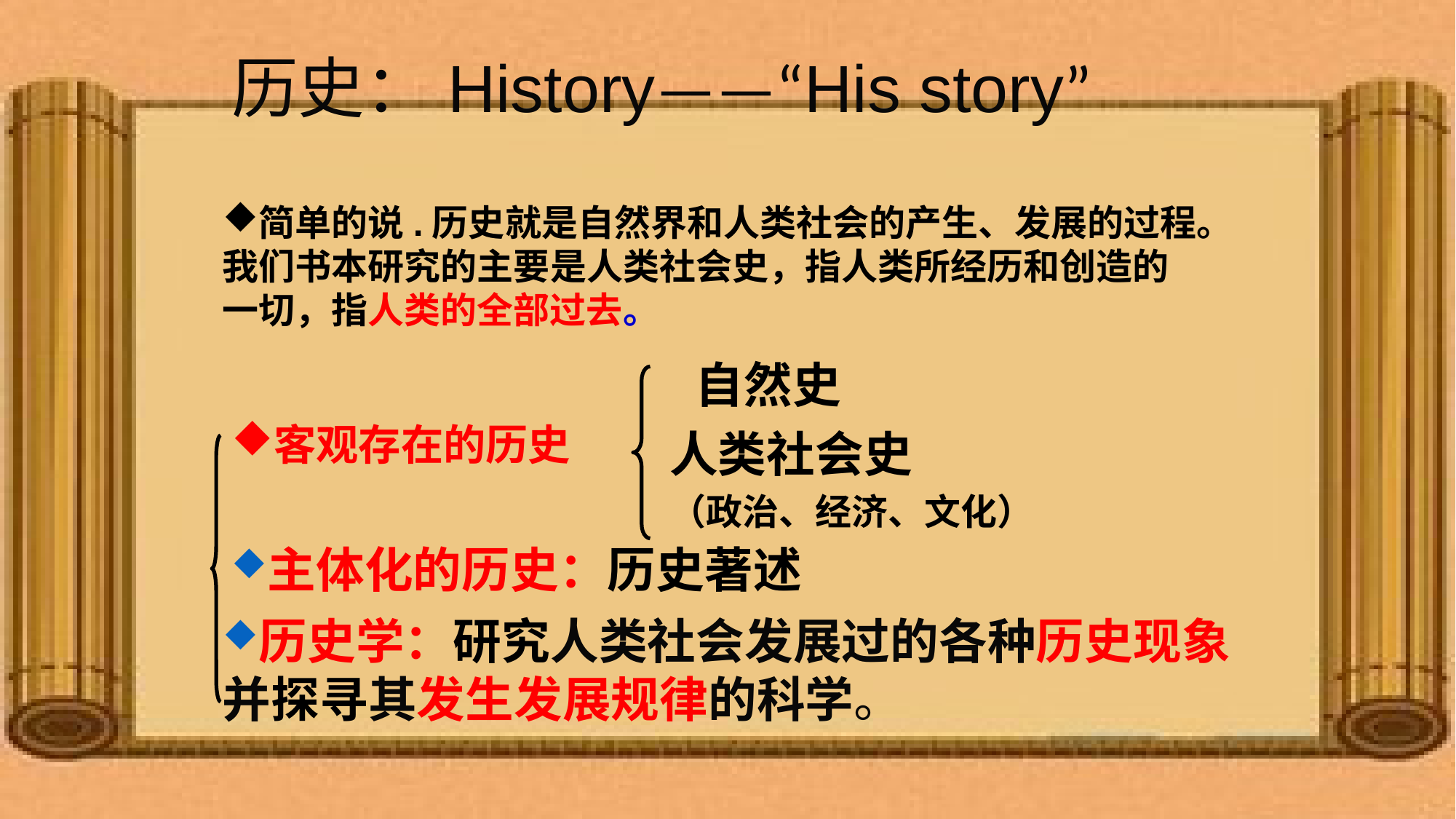

# 历史：History——“His story”
简单的说.历史就是自然界和人类社会的产生、发展的过程。
我们书本研究的主要是人类社会史，指人类所经历和创造的
一切，指人类的全部过去。
自然史

客观存在的历史
人类社会史
（政治、经济、文化）

主体化的历史：历史著述
历史学：研究人类社会发展过的各种历史现象并探寻其发生发展规律的科学。